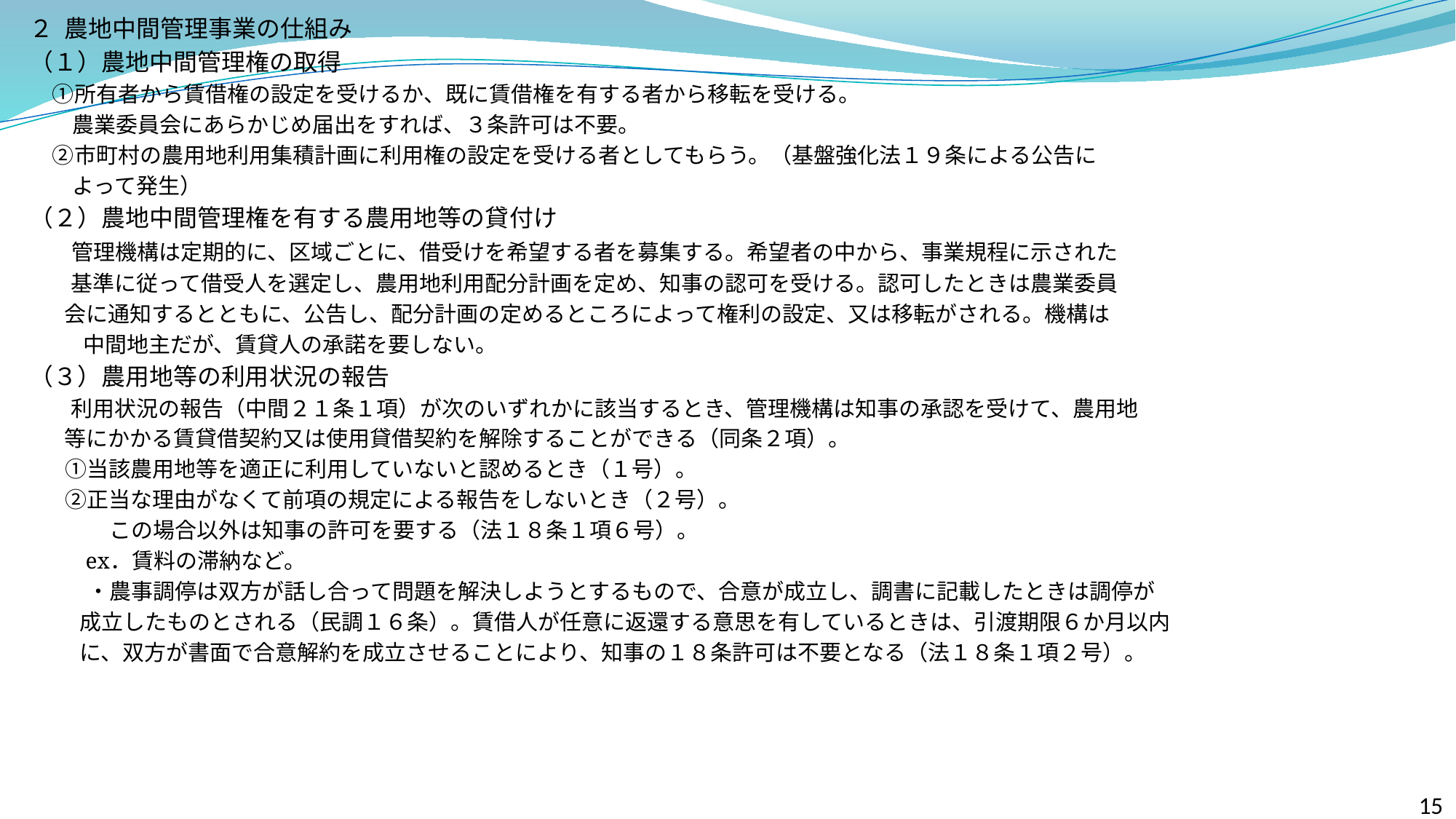

２  農地中間管理事業の仕組み
  （１）農地中間管理権の取得
       ①所有者から賃借権の設定を受けるか、既に賃借権を有する者から移転を受ける。
           農業委員会にあらかじめ届出をすれば、３条許可は不要。
       ②市町村の農用地利用集積計画に利用権の設定を受ける者としてもらう。（基盤強化法１９条による公告に
           よって発生）
  （２）農地中間管理権を有する農用地等の貸付け
 　　管理機構は定期的に、区域ごとに、借受けを希望する者を募集する。希望者の中から、事業規程に示された
　  　基準に従って借受人を選定し、農用地利用配分計画を定め、知事の認可を受ける。認可したときは農業委員
    　 会に通知するとともに、公告し、配分計画の定めるところによって権利の設定、又は移転がされる。機構は
　　　中間地主だが、賃貸人の承諾を要しない。
  （３）農用地等の利用状況の報告
　　  利用状況の報告（中間２１条１項）が次のいずれかに該当するとき、管理機構は知事の承認を受けて、農用地
    　 等にかかる賃貸借契約又は使用貸借契約を解除することができる（同条２項）。
   　  ①当該農用地等を適正に利用していないと認めるとき（１号）。
   　  ②正当な理由がなくて前項の規定による報告をしないとき（２号）。
　　　　 この場合以外は知事の許可を要する（法１８条１項６号）。
      　   ex．賃料の滞納など。
　　　 ・農事調停は双方が話し合って問題を解決しようとするもので、合意が成立し、調書に記載したときは調停が
     　   成立したものとされる（民調１６条）。賃借人が任意に返還する意思を有しているときは、引渡期限６か月以内
     　   に、双方が書面で合意解約を成立させることにより、知事の１８条許可は不要となる（法１８条１項２号）。

15